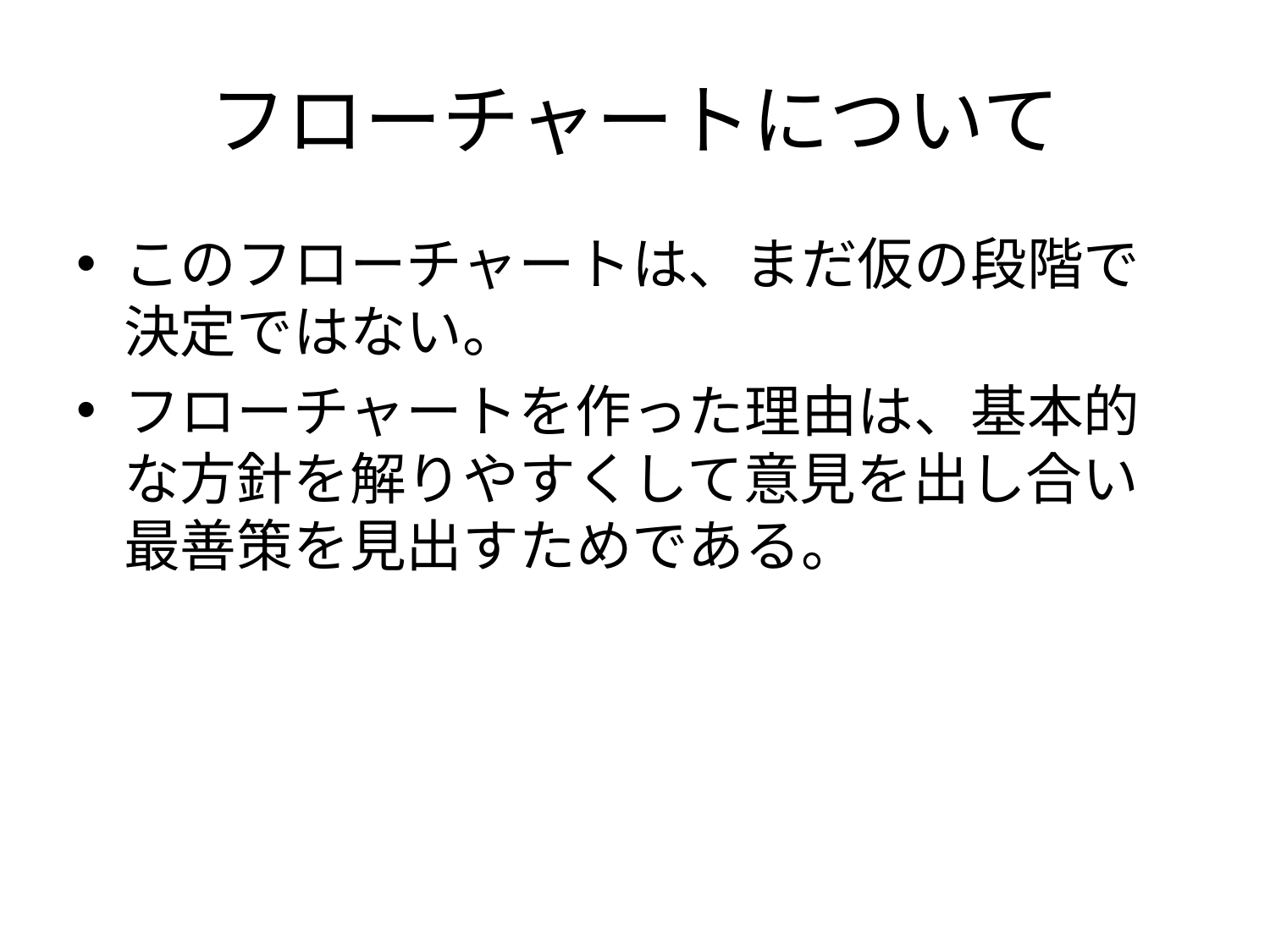

# フローチャートについて
このフローチャートは、まだ仮の段階で決定ではない。
フローチャートを作った理由は、基本的な方針を解りやすくして意見を出し合い最善策を見出すためである。